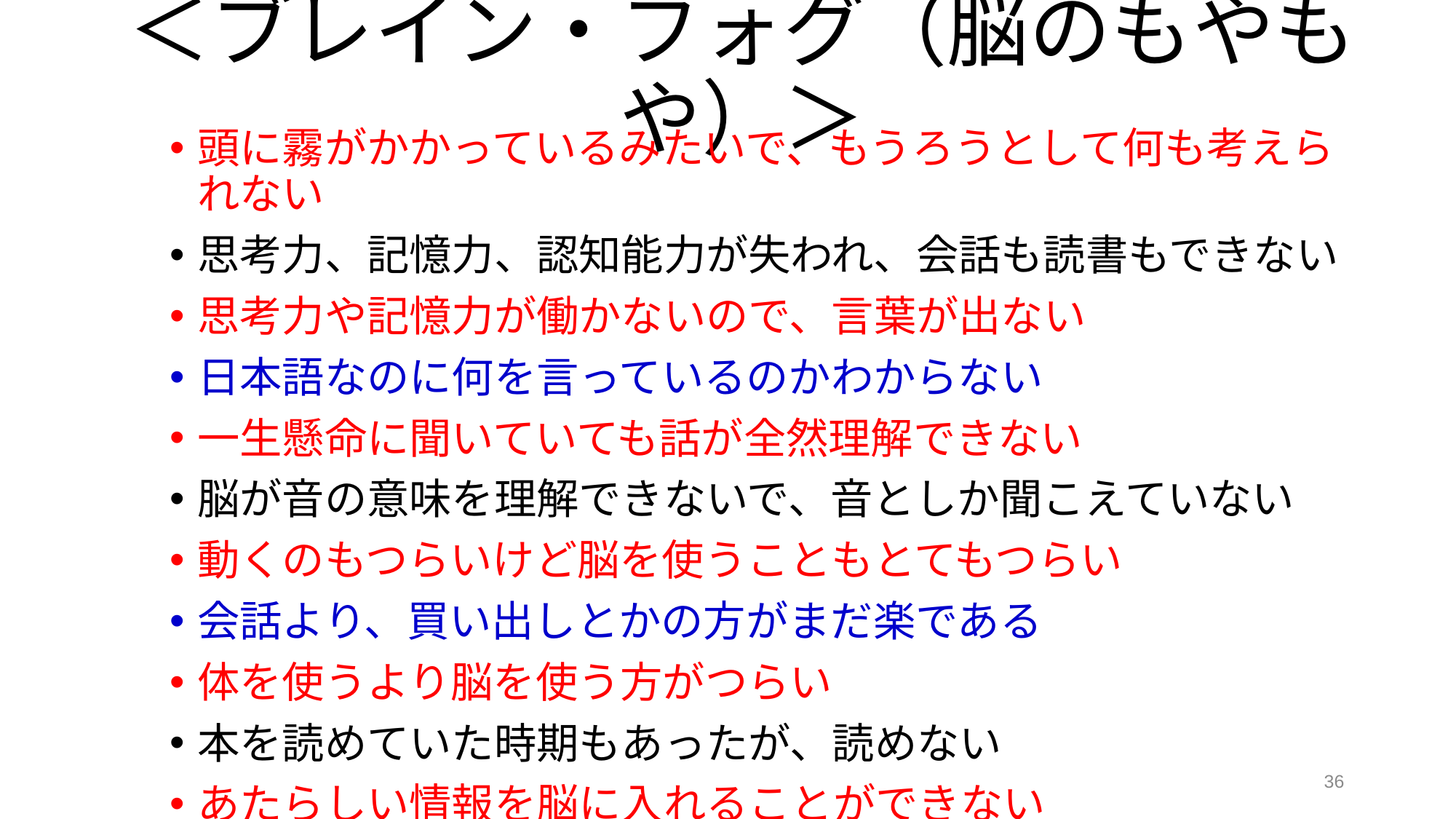

# ＜ブレイン・フォグ（脳のもやもや）＞
頭に霧がかかっているみたいで、もうろうとして何も考えられない
思考力、記憶力、認知能力が失われ、会話も読書もできない
思考力や記憶力が働かないので、言葉が出ない
日本語なのに何を言っているのかわからない
一生懸命に聞いていても話が全然理解できない
脳が音の意味を理解できないで、音としか聞こえていない
動くのもつらいけど脳を使うこともとてもつらい
会話より、買い出しとかの方がまだ楽である
体を使うより脳を使う方がつらい
本を読めていた時期もあったが、読めない
あたらしい情報を脳に入れることができない

36